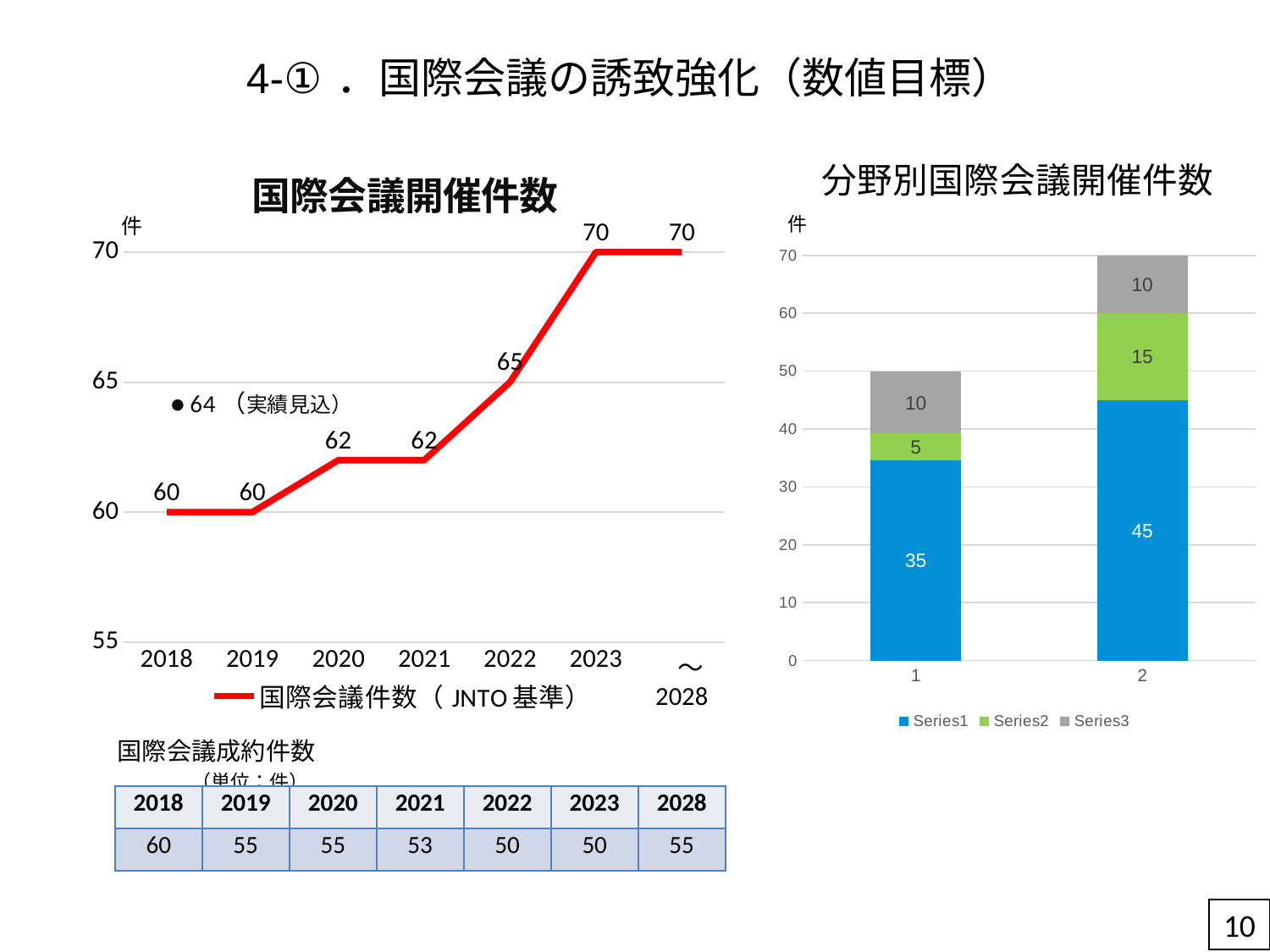

# 4-①．国際会議の誘致強化（数値目標）

### Chart

| Category |  |  |  |
|---|---|---|---|

### Chart: 国際会議開催件数

| Category | 国際会議件数（JNTO基準） |
|---|---|
| 2018 | 60.0 |
| 2019 | 60.0 |
| 2020 | 62.0 |
| 2021 | 62.0 |
| 2022 | 65.0 |
| 2023 | 70.0 |
| 　～2028 | 70.0 |
件
国際会議成約件数　　　　　　　　　　　　　　　　　　　（単位：件）
| 2018 | 2019 | 2020 | 2021 | 2022 | 2023 | 2028 |
| --- | --- | --- | --- | --- | --- | --- |
| 60 | 55 | 55 | 53 | 50 | 50 | 55 |
10